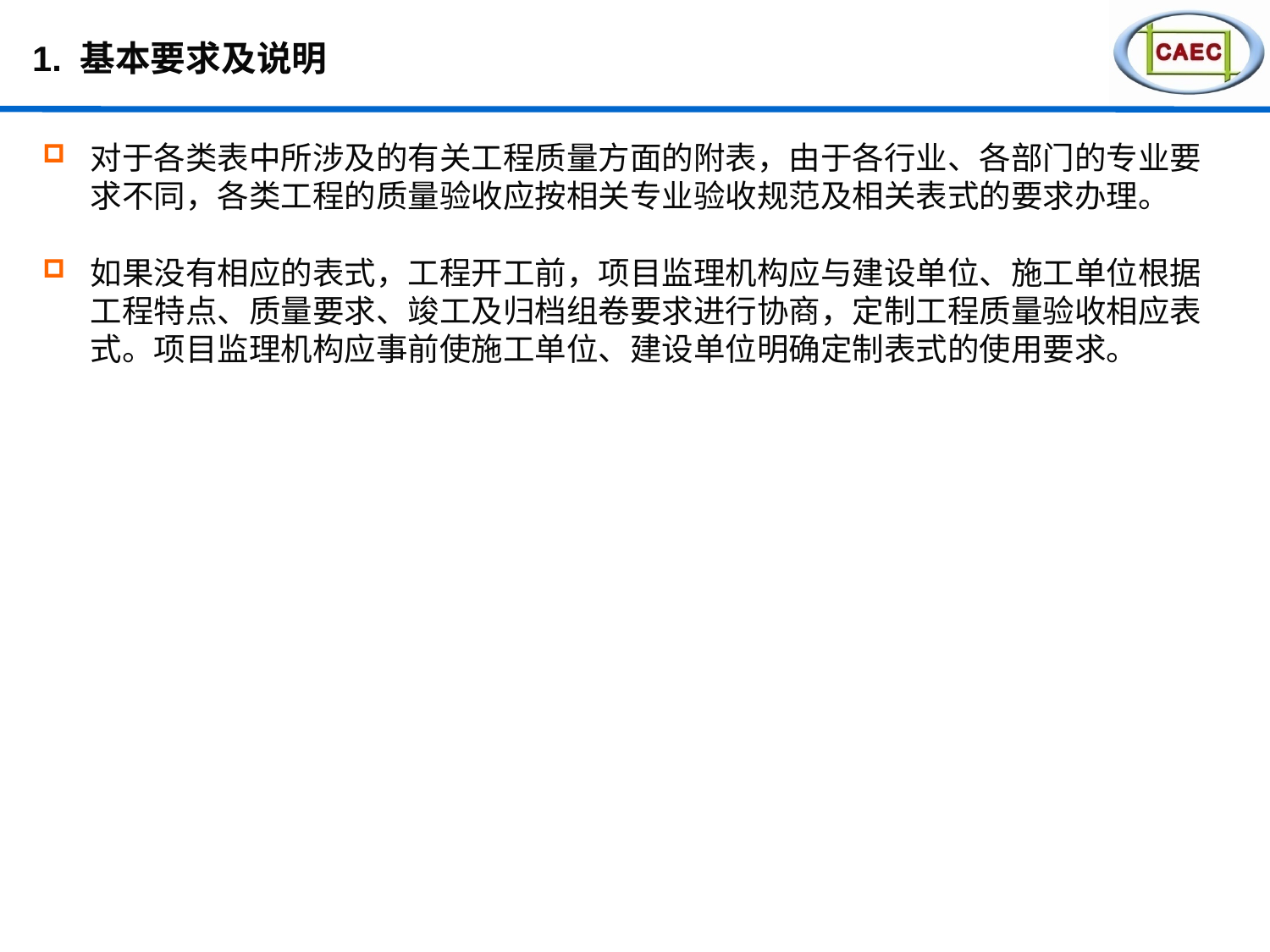

# 1. 基本要求及说明
对于各类表中所涉及的有关工程质量方面的附表，由于各行业、各部门的专业要求不同，各类工程的质量验收应按相关专业验收规范及相关表式的要求办理。
如果没有相应的表式，工程开工前，项目监理机构应与建设单位、施工单位根据工程特点、质量要求、竣工及归档组卷要求进行协商，定制工程质量验收相应表式。项目监理机构应事前使施工单位、建设单位明确定制表式的使用要求。